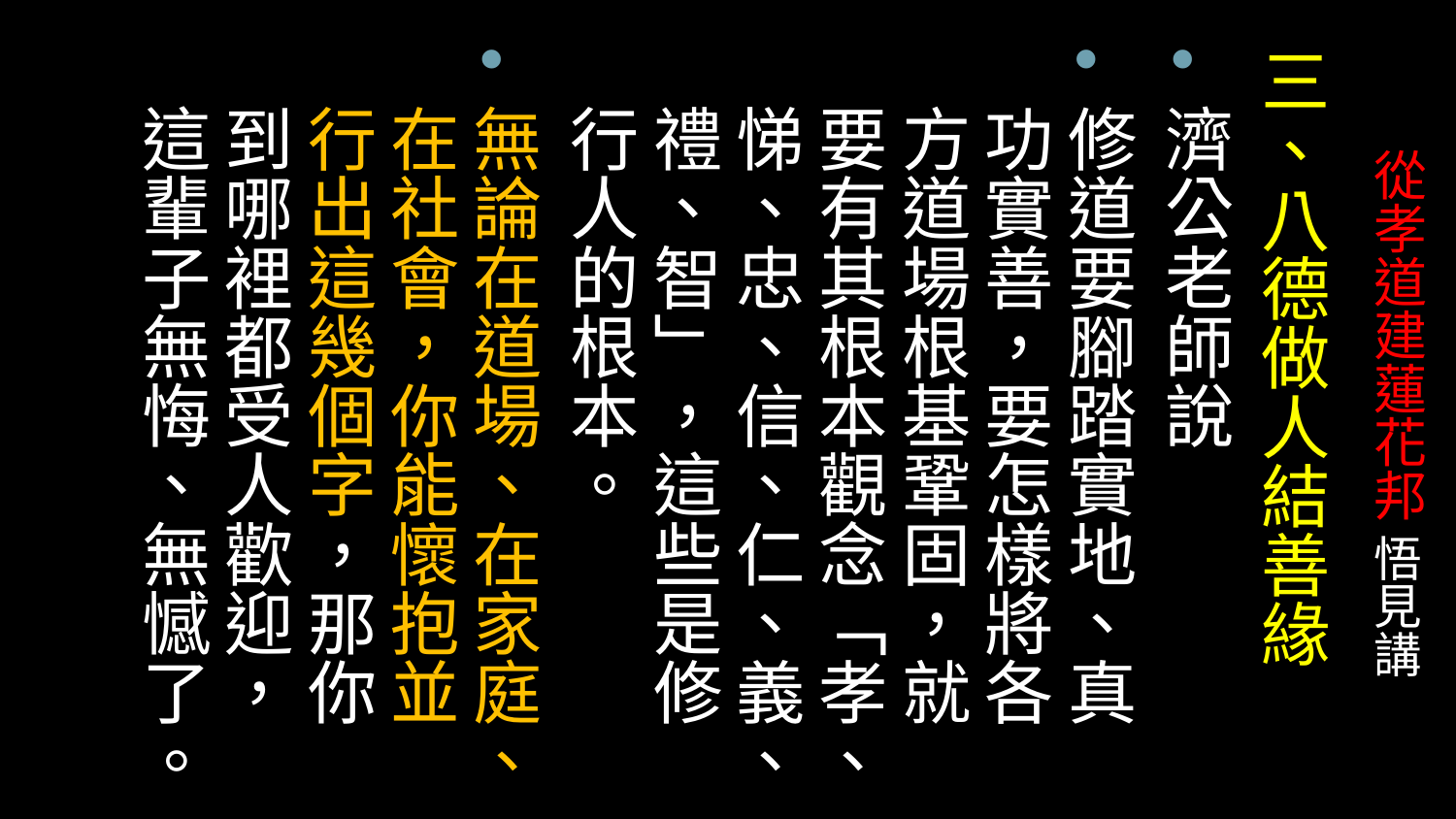

三、八德做人結善緣
濟公老師說
修道要腳踏實地、真功實善，要怎樣將各方道場根基鞏固，就要有其根本觀念「孝、悌、忠、信、仁、義、禮、智」，這些是修行人的根本。
無論在道場、在家庭、在社會，你能懷抱並行出這幾個字，那你到哪裡都受人歡迎，這輩子無悔、無憾了。

# 從孝道建蓮花邦 悟見講